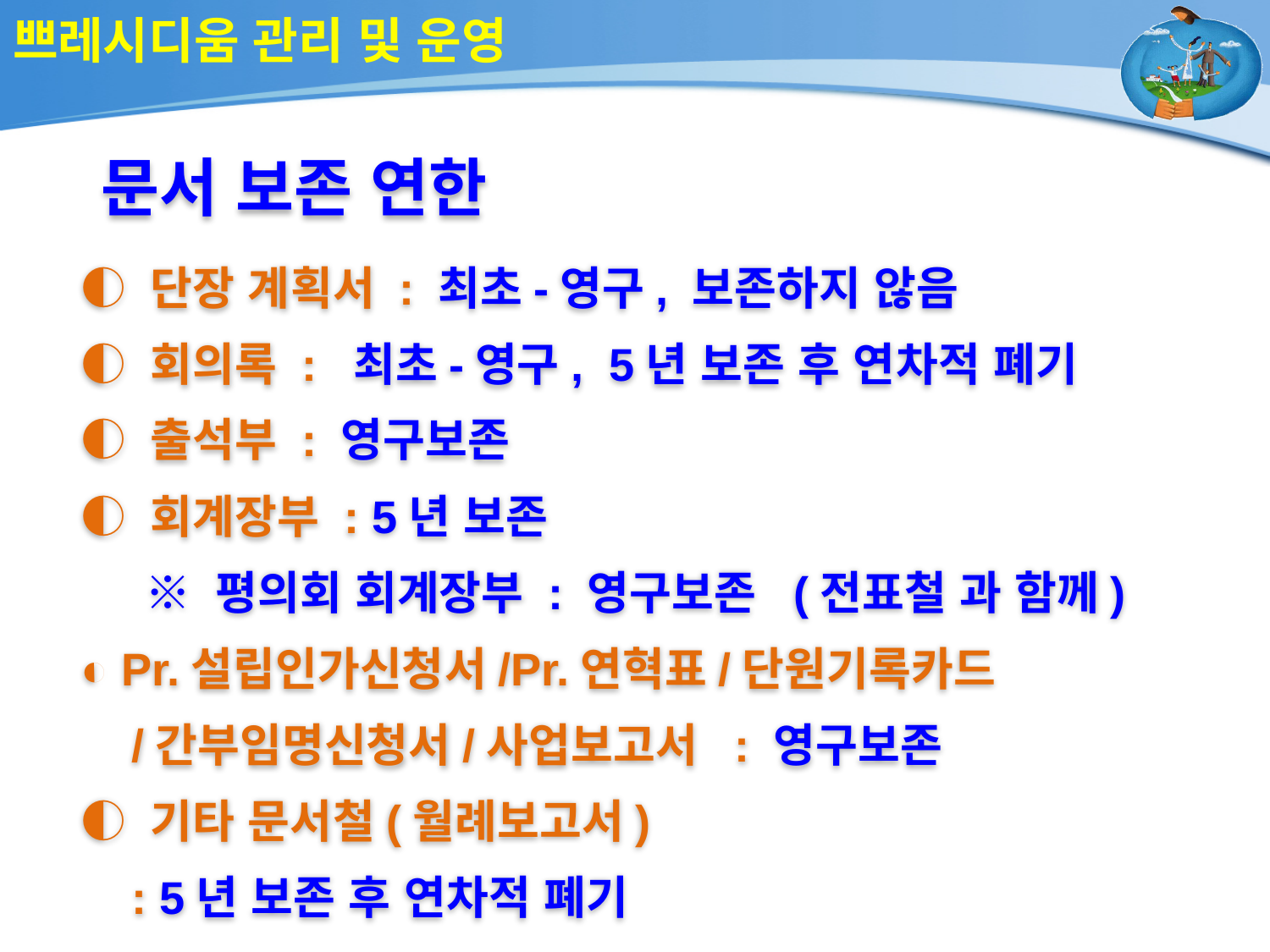

# 쁘레시디움 관리 및 운영
문서 보존 연한
◐ 단장 계획서 : 최초-영구, 보존하지 않음
◐ 회의록 :  최초-영구,  5년 보존 후 연차적 폐기
◐ 출석부 : 영구보존
◐ 회계장부 : 5년 보존
     ※ 평의회 회계장부 : 영구보존  (전표철 과 함께)
◐ Pr.설립인가신청서/Pr.연혁표/단원기록카드
    /간부임명신청서/사업보고서  : 영구보존
◐ 기타 문서철(월례보고서)
    : 5년 보존 후 연차적 폐기